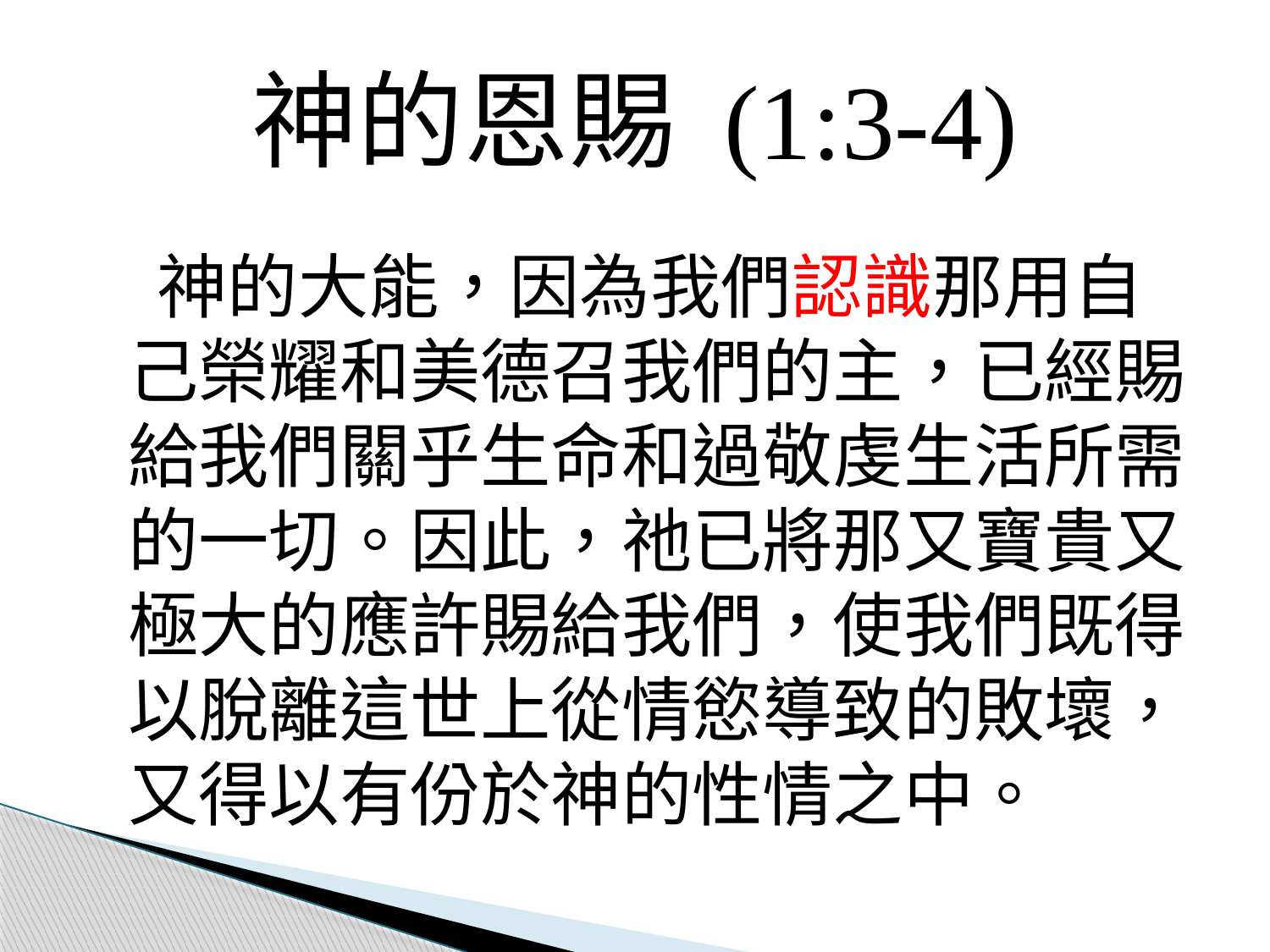

# 神的恩賜 (1:3-4)
   神的大能，因為我們認識那用自己榮耀和美德召我們的主，已經賜給我們關乎生命和過敬虔生活所需的一切。因此，祂已將那又寶貴又極大的應許賜給我們，使我們既得以脫離這世上從情慾導致的敗壞，又得以有份於神的性情之中。